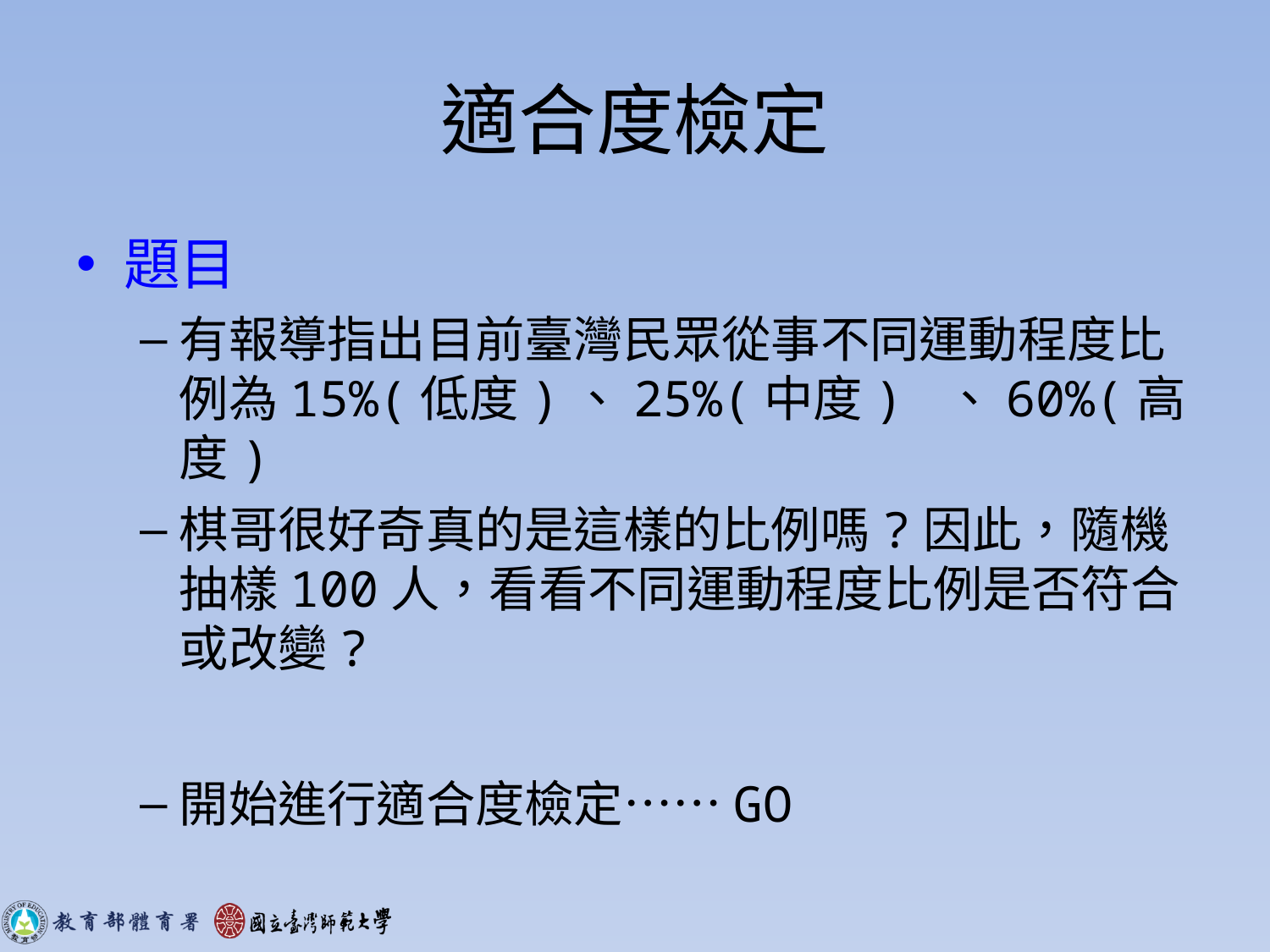

# 適合度檢定
題目
有報導指出目前臺灣民眾從事不同運動程度比例為15%(低度)、25%(中度) 、60%(高度)
棋哥很好奇真的是這樣的比例嗎?因此，隨機抽樣100人，看看不同運動程度比例是否符合或改變?

開始進行適合度檢定……GO